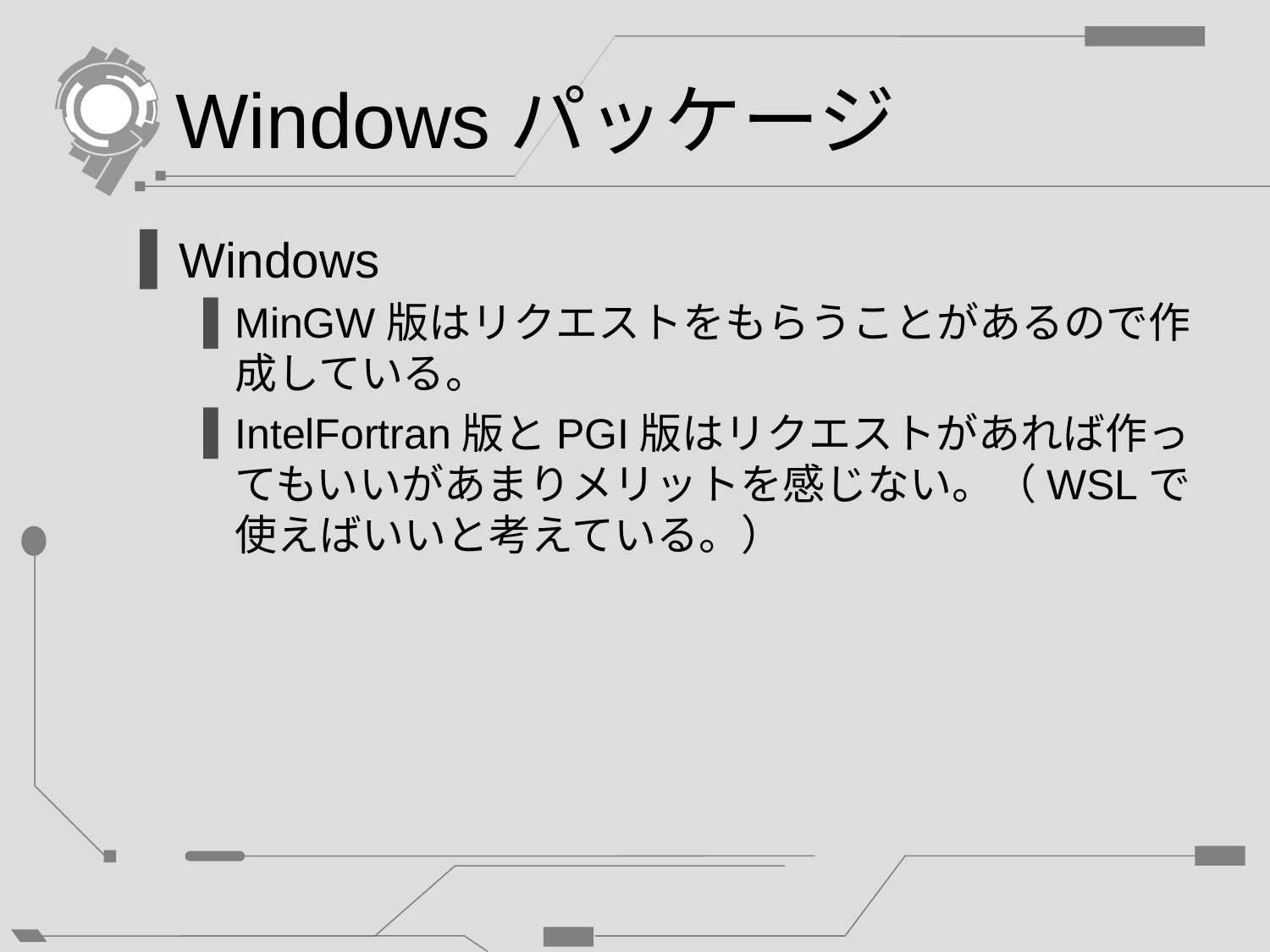

# Windowsパッケージ
Windows
MinGW版はリクエストをもらうことがあるので作成している。
IntelFortran版とPGI版はリクエストがあれば作ってもいいがあまりメリットを感じない。（WSLで使えばいいと考えている。）